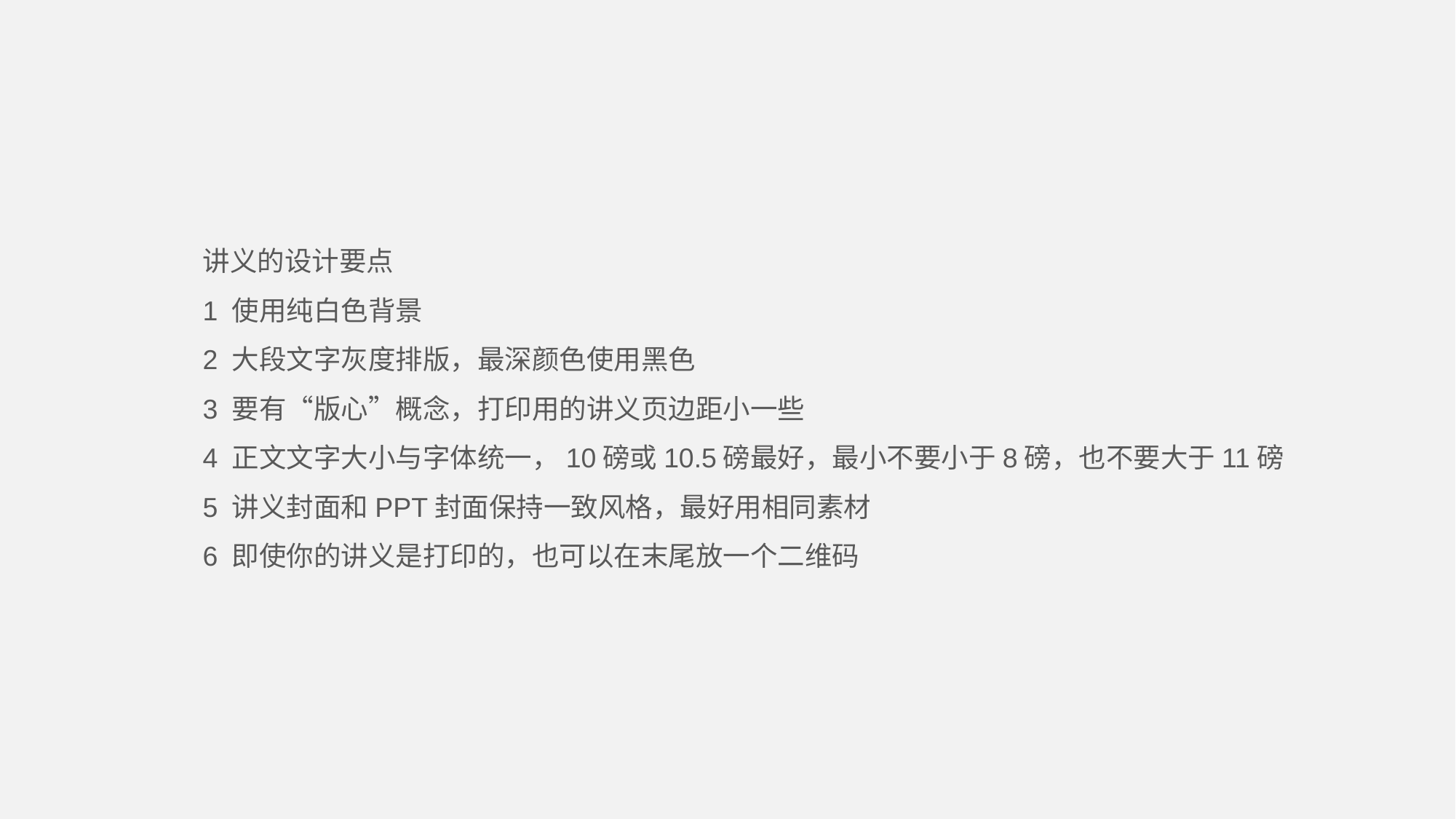

讲义的设计要点
1 使用纯白色背景
2 大段文字灰度排版，最深颜色使用黑色
3 要有“版心”概念，打印用的讲义页边距小一些
4 正文文字大小与字体统一，10磅或10.5磅最好，最小不要小于8磅，也不要大于11磅
5 讲义封面和PPT封面保持一致风格，最好用相同素材
6 即使你的讲义是打印的，也可以在末尾放一个二维码